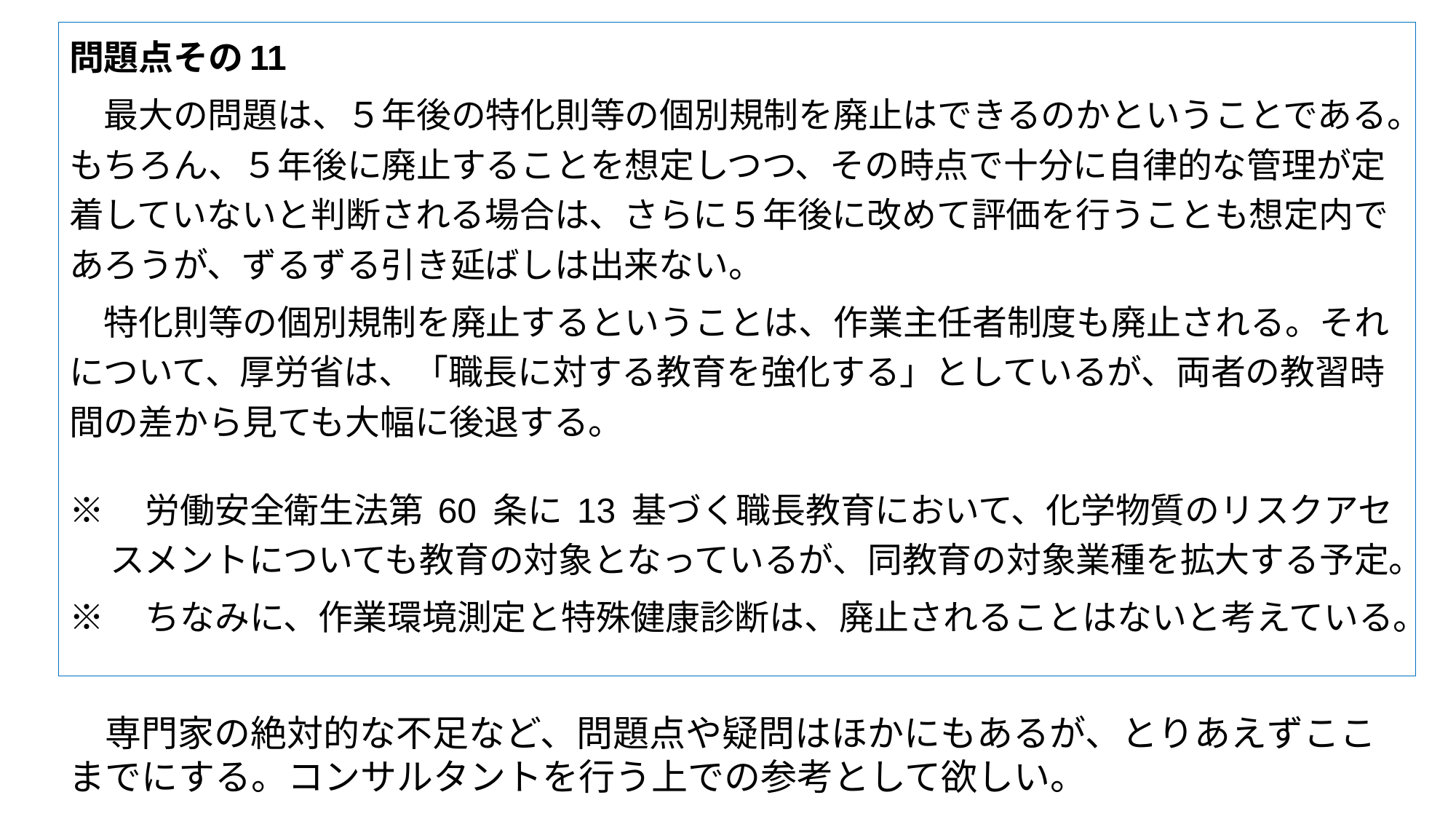

問題点その11
　最大の問題は、５年後の特化則等の個別規制を廃止はできるのかということである。もちろん、５年後に廃止することを想定しつつ、その時点で十分に自律的な管理が定着していないと判断される場合は、さらに５年後に改めて評価を行うことも想定内であろうが、ずるずる引き延ばしは出来ない。
　特化則等の個別規制を廃止するということは、作業主任者制度も廃止される。それについて、厚労省は、「職長に対する教育を強化する」としているが、両者の教習時間の差から見ても大幅に後退する。

※　労働安全衛生法第 60 条に 13 基づく職長教育において、化学物質のリスクアセスメントについても教育の対象となっているが、同教育の対象業種を拡大する予定。
※　ちなみに、作業環境測定と特殊健康診断は、廃止されることはないと考えている。
　専門家の絶対的な不足など、問題点や疑問はほかにもあるが、とりあえずここまでにする。コンサルタントを行う上での参考として欲しい。